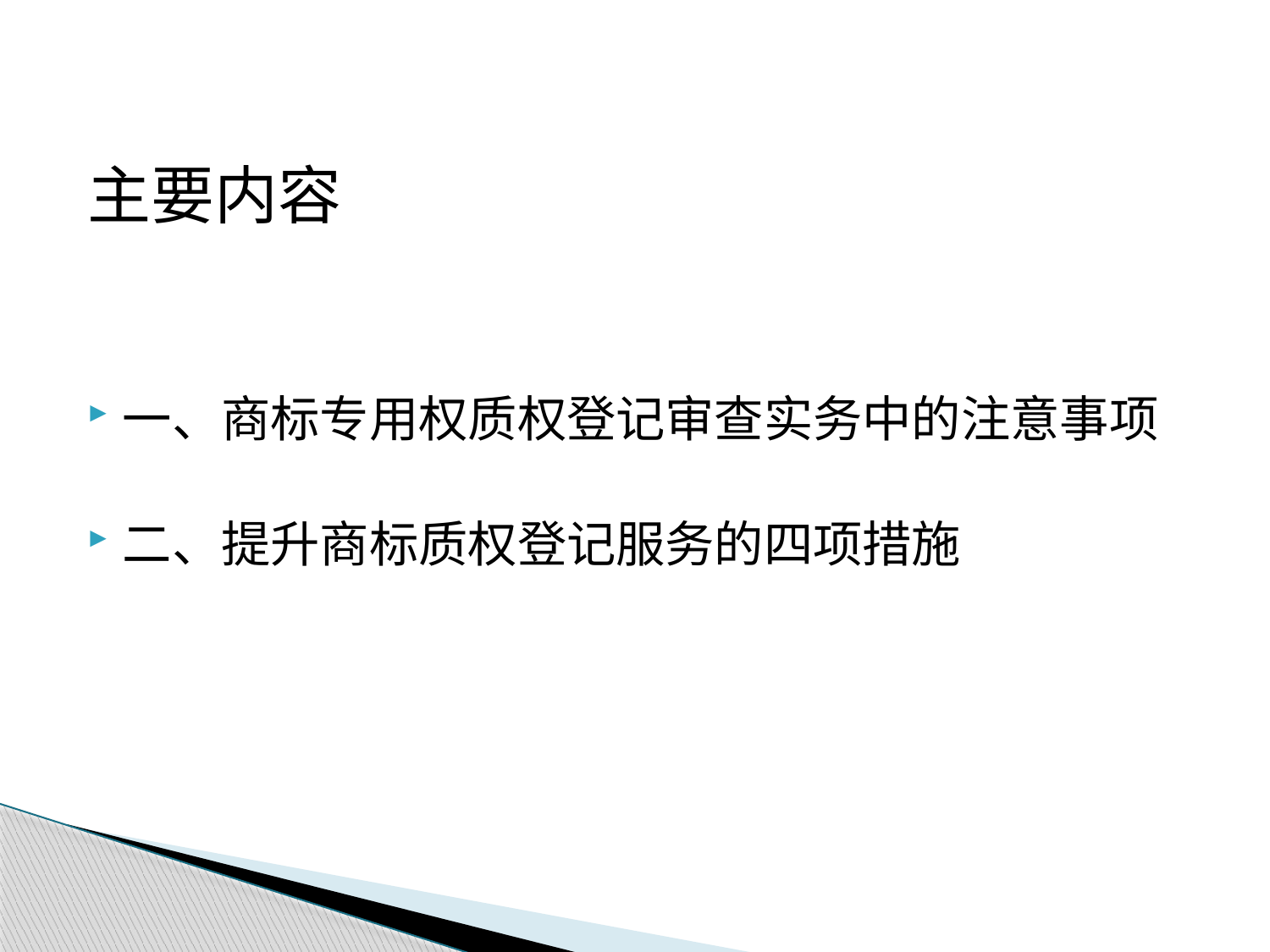

主要内容

一、商标专用权质权登记审查实务中的注意事项
二、提升商标质权登记服务的四项措施